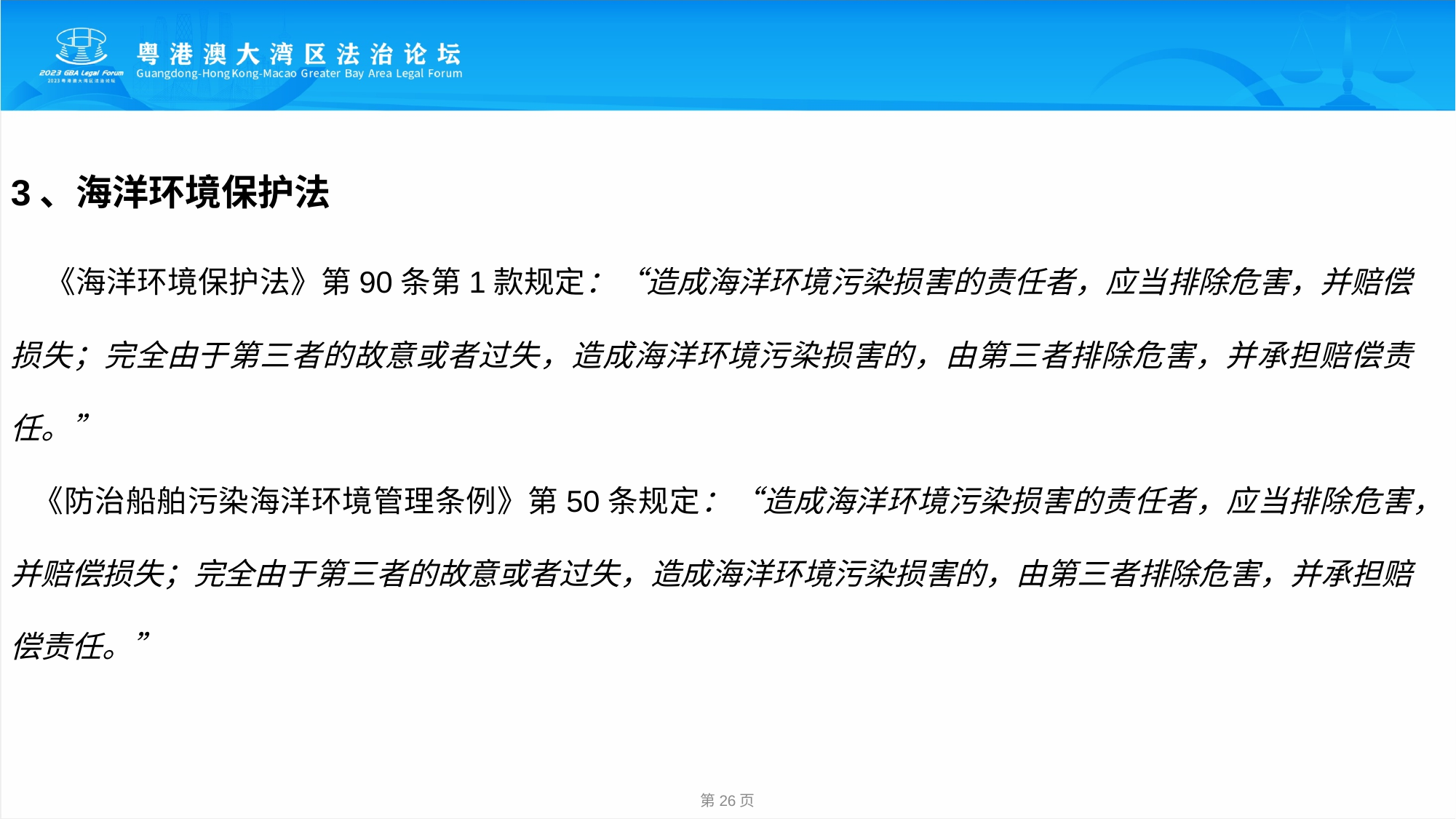

3、海洋环境保护法
   《海洋环境保护法》第90条第1款规定：“造成海洋环境污染损害的责任者，应当排除危害，并赔偿损失；完全由于第三者的故意或者过失，造成海洋环境污染损害的，由第三者排除危害，并承担赔偿责任。”
  《防治船舶污染海洋环境管理条例》第50条规定：“造成海洋环境污染损害的责任者，应当排除危害，并赔偿损失；完全由于第三者的故意或者过失，造成海洋环境污染损害的，由第三者排除危害，并承担赔偿责任。”
第26页